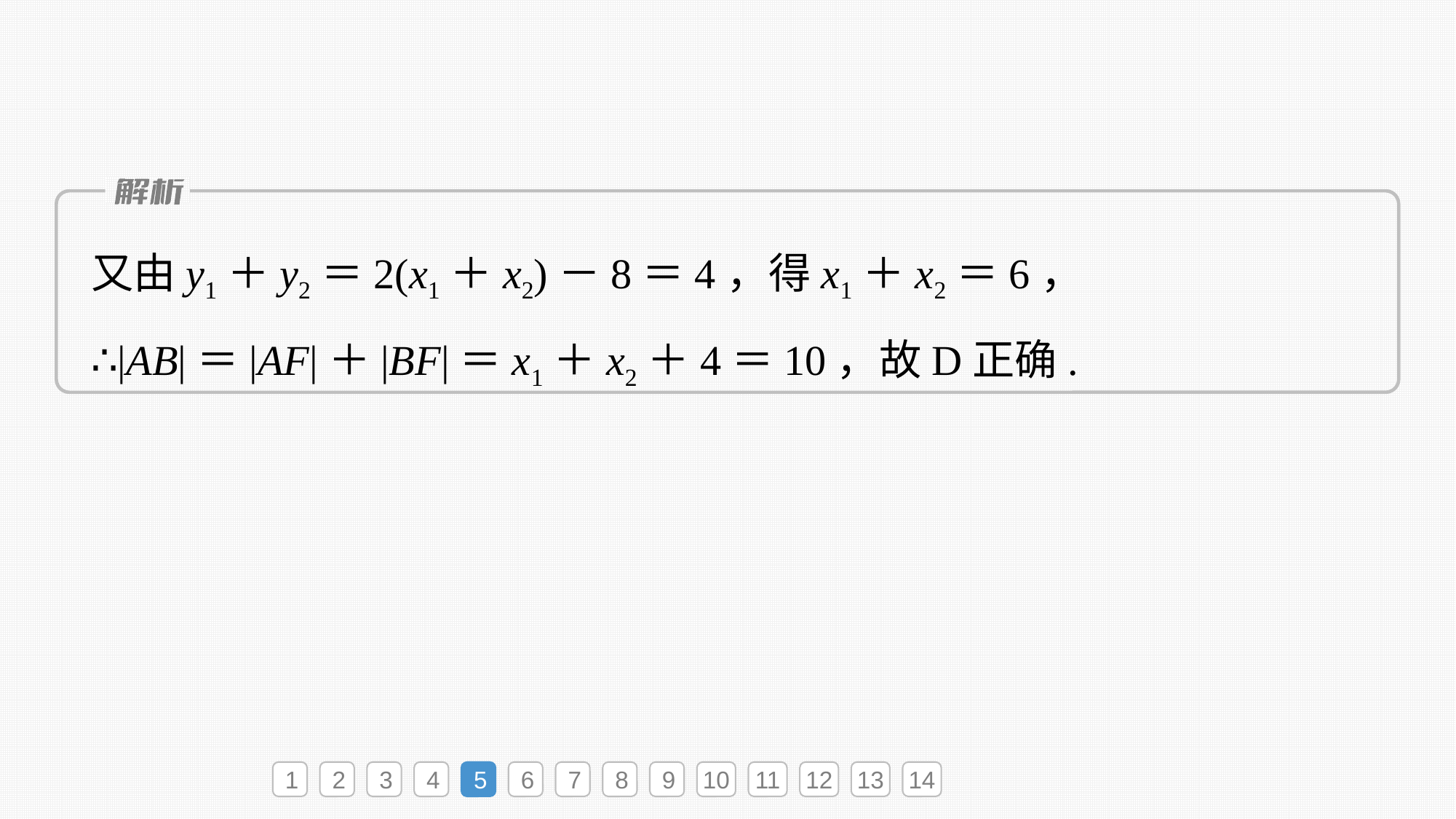

又由y1＋y2＝2(x1＋x2)－8＝4，得x1＋x2＝6，
∴|AB|＝|AF|＋|BF|＝x1＋x2＋4＝10，故D正确.
1
2
3
4
5
6
7
8
9
10
11
12
13
14